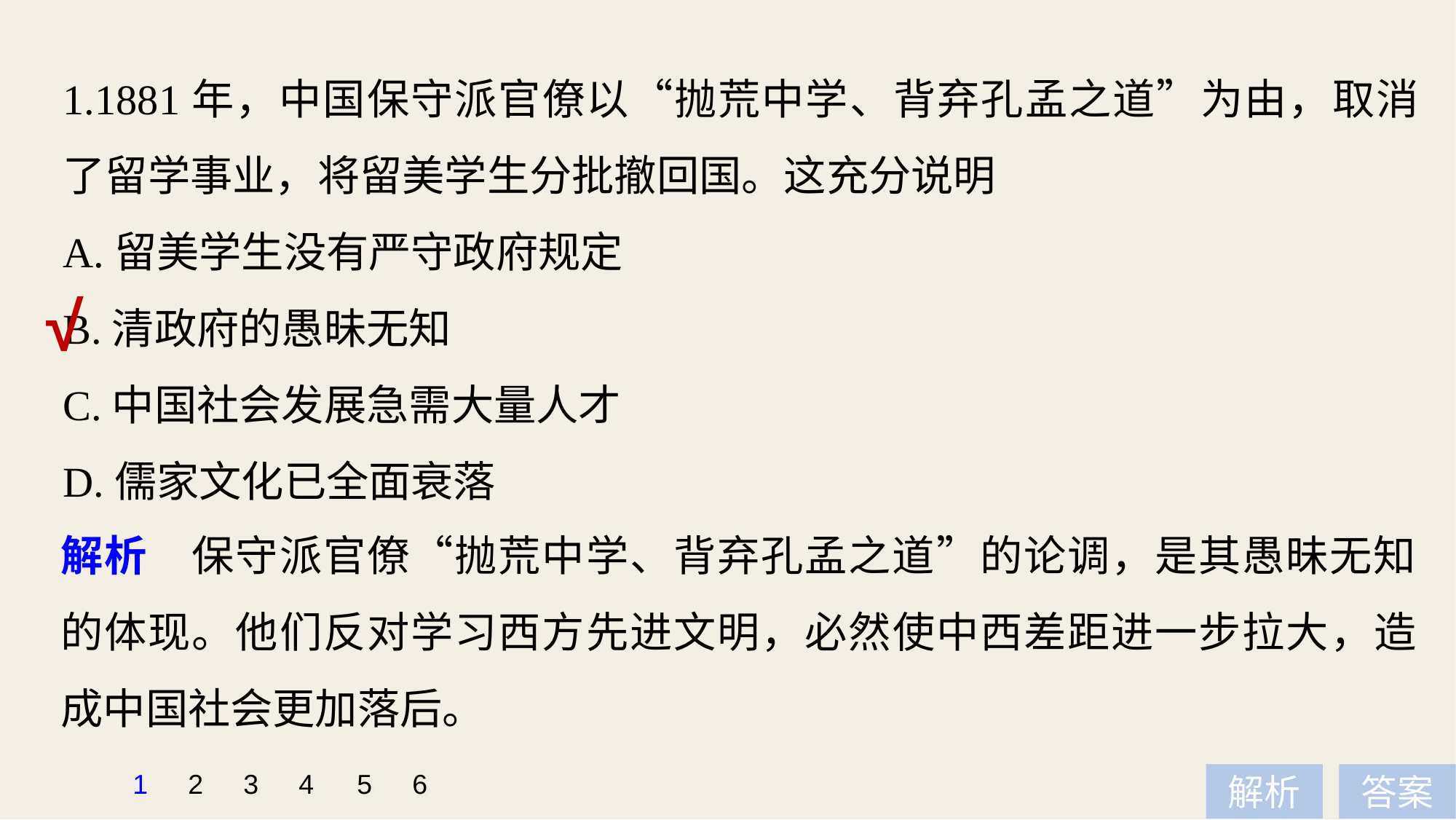

1.1881年，中国保守派官僚以“抛荒中学、背弃孔孟之道”为由，取消了留学事业，将留美学生分批撤回国。这充分说明
A.留美学生没有严守政府规定
B.清政府的愚昧无知
C.中国社会发展急需大量人才
D.儒家文化已全面衰落
√
解析　保守派官僚“抛荒中学、背弃孔孟之道”的论调，是其愚昧无知的体现。他们反对学习西方先进文明，必然使中西差距进一步拉大，造成中国社会更加落后。
1
2
3
4
5
6
解析
答案